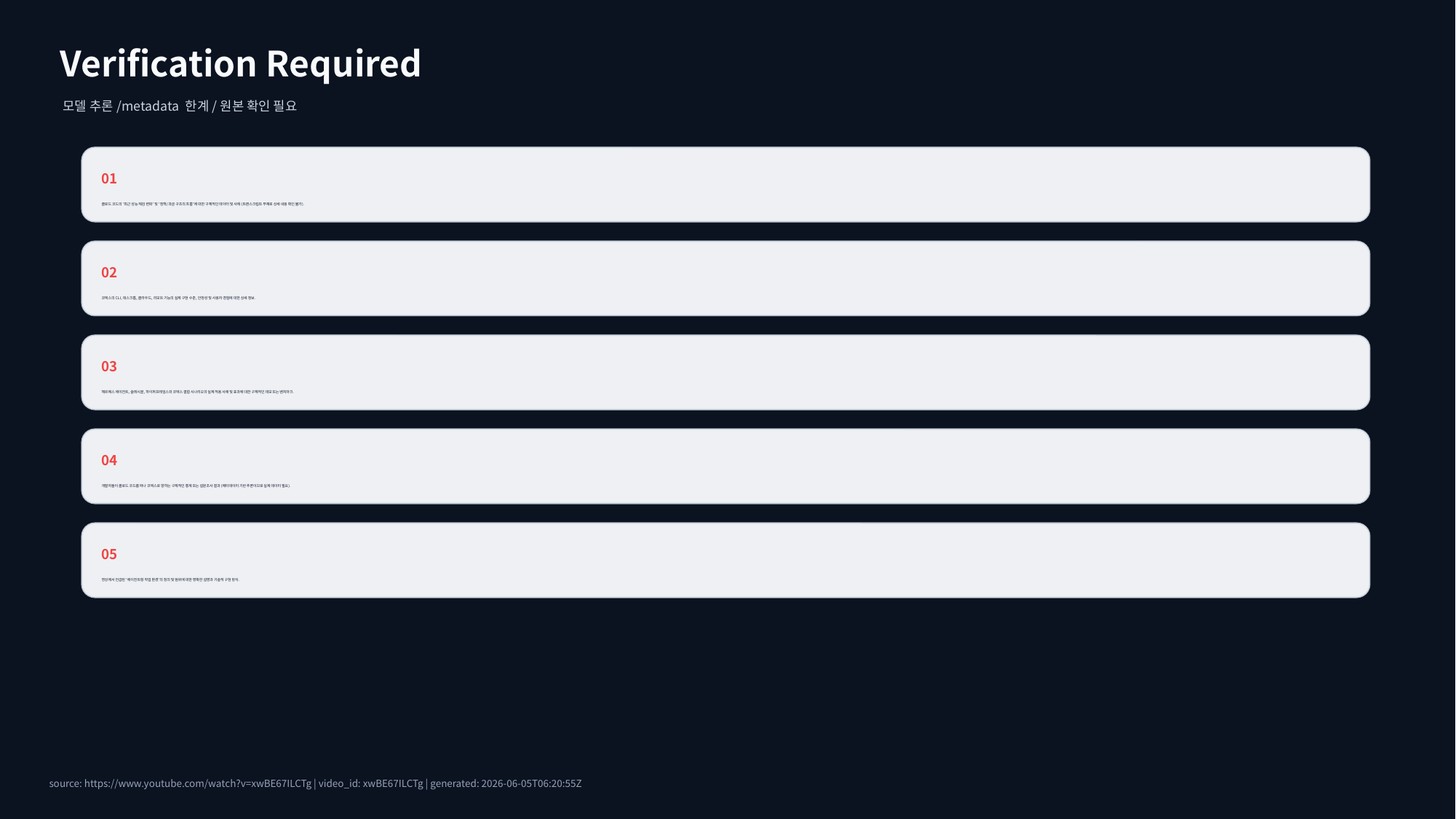

Verification Required
모델 추론/metadata 한계/원본 확인 필요

01
클로드 코드의 '최근 성능 체감 변화' 및 '정책/과금 구조의 흐름'에 대한 구체적인 데이터 및 사례 (트랜스크립트 부재로 상세 내용 확인 불가).

02
코덱스의 CLI, 데스크톱, 클라우드, 리모트 기능의 실제 구현 수준, 안정성 및 사용자 경험에 대한 상세 정보.

03
헤르메스 에이전트, 슬래시골, 하이퍼프레임스와 코덱스 결합 시나리오의 실제 적용 사례 및 효과에 대한 구체적인 데모 또는 벤치마크.

04
개발자들이 클로드 코드를 떠나 코덱스로 향하는 구체적인 통계 또는 설문조사 결과 (메타데이터 기반 추론이므로 실제 데이터 필요).

05
영상에서 언급된 '에이전트형 작업 환경'의 정의 및 범위에 대한 명확한 설명과 기술적 구현 방식.
source: https://www.youtube.com/watch?v=xwBE67ILCTg | video_id: xwBE67ILCTg | generated: 2026-06-05T06:20:55Z